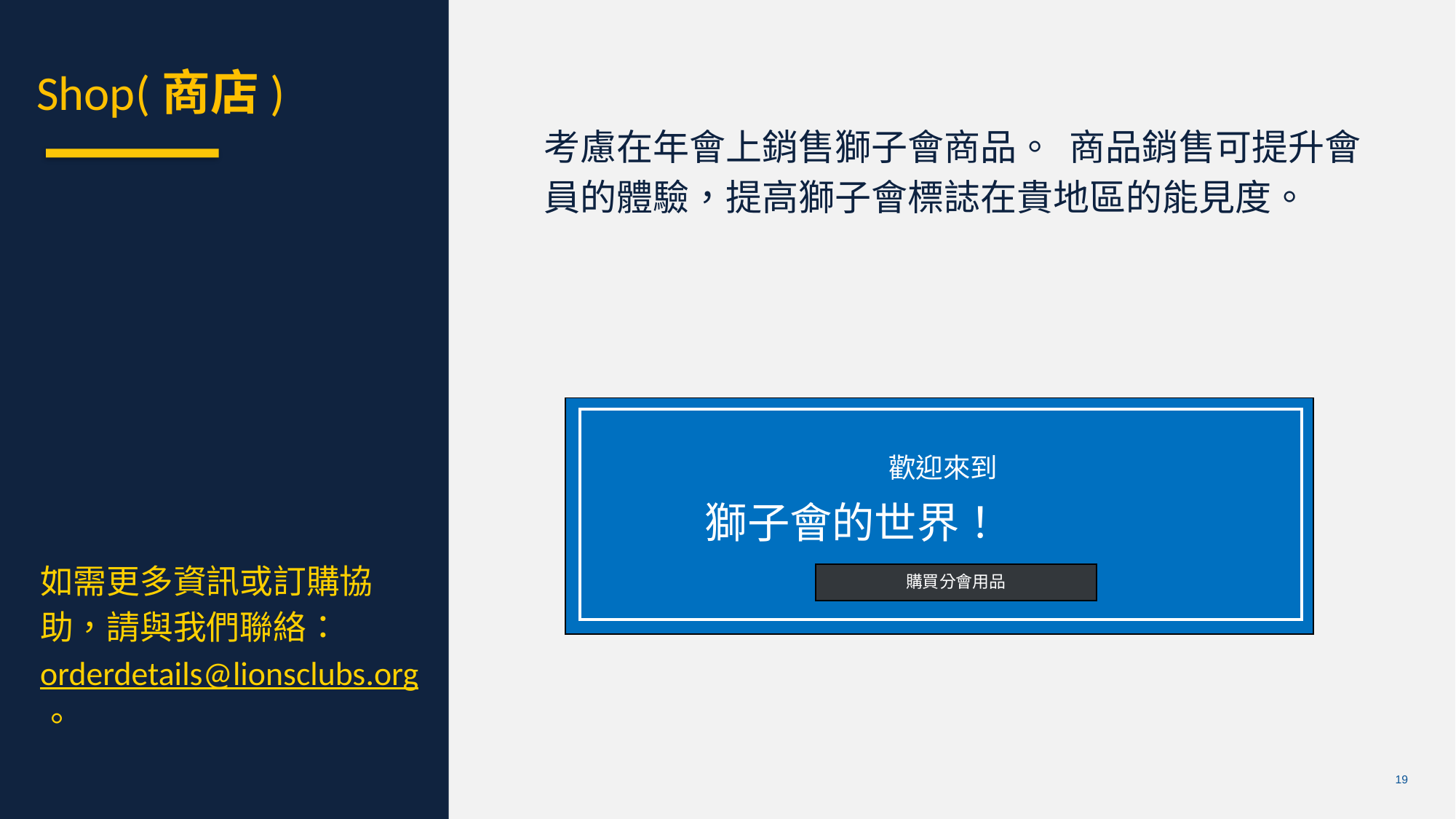

Shop(商店)

考慮在年會上銷售獅子會商品。  商品銷售可提升會員的體驗，提高獅子會標誌在貴地區的能見度。

Chris Bunch – LION Managing Editor
Sanjeev Ahuja – Chief of Marketing & Membership
Dan Hervey – Brand & Creative Director
Stephanie Morales – Meetings Manager

   歡迎來到
           獅子會的世界！

如需更多資訊或訂購協助，請與我們聯絡： orderdetails@lionsclubs.org。

購買分會用品